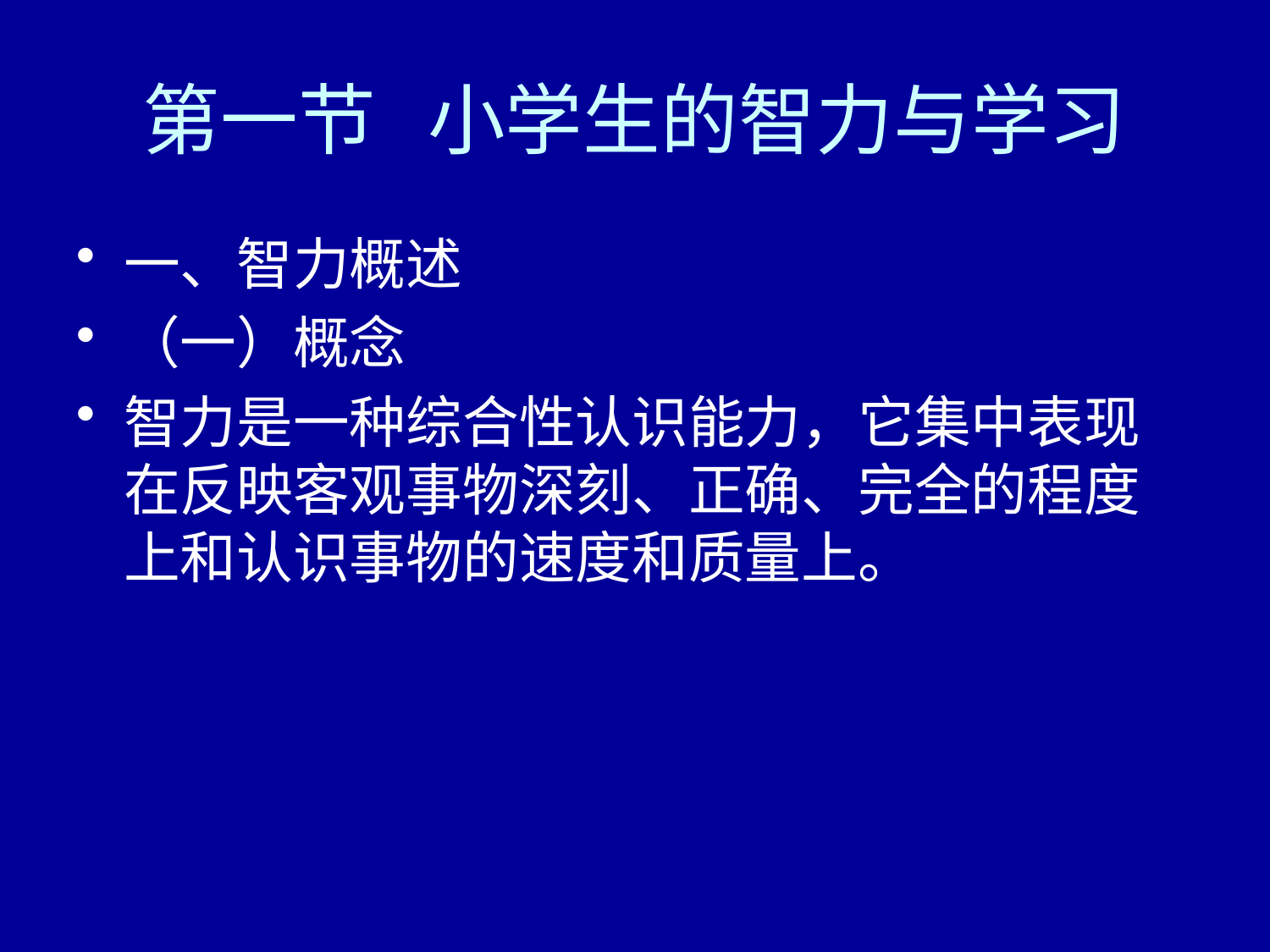

# 第一节   小学生的智力与学习
一、智力概述
（一）概念
智力是一种综合性认识能力，它集中表现在反映客观事物深刻、正确、完全的程度上和认识事物的速度和质量上。